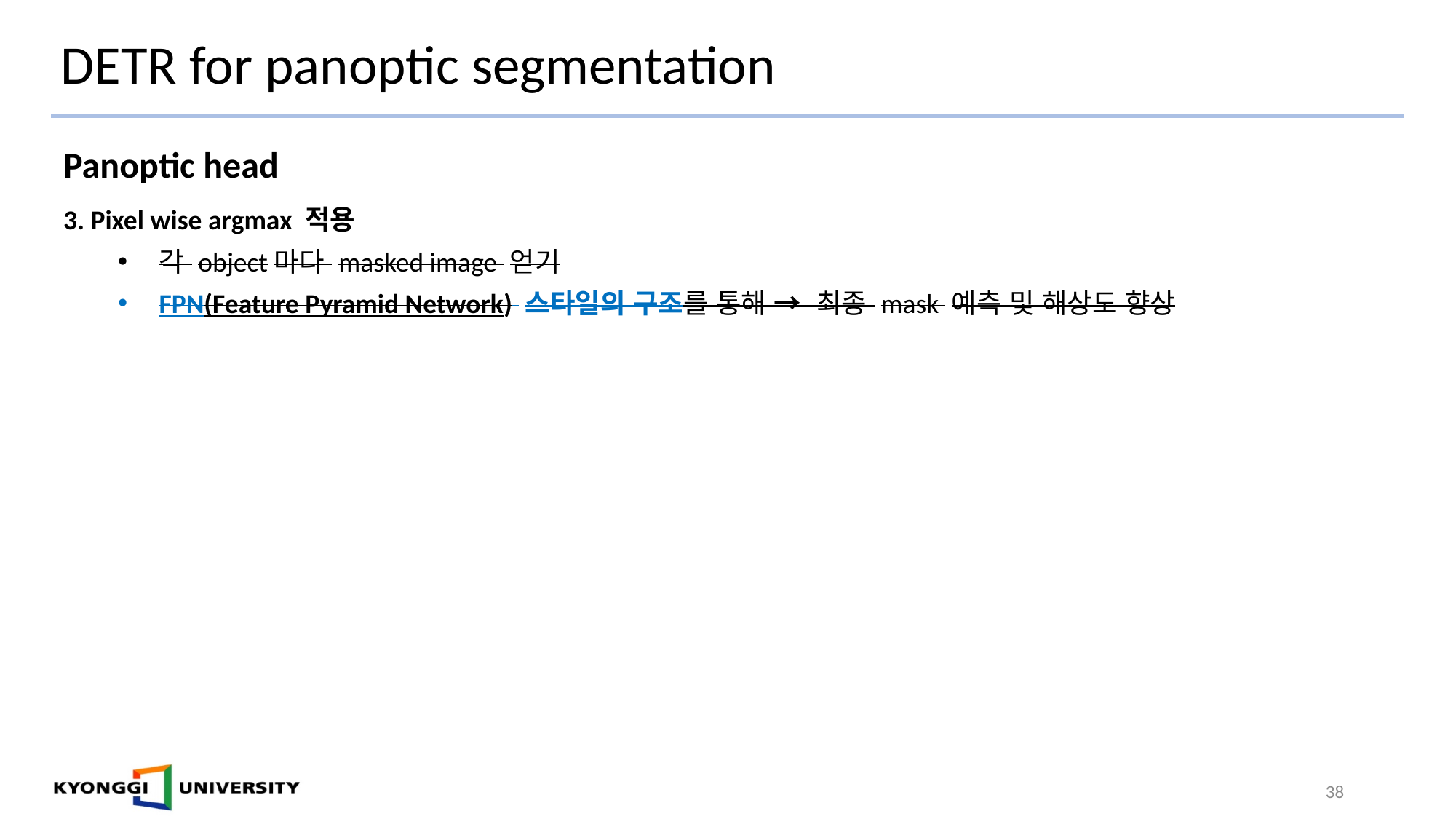

# DETR for panoptic segmentation
Panoptic head
3. Pixel wise argmax 적용
각 object마다 masked image 얻기
FPN(Feature Pyramid Network) 스타일의 구조를 통해 →  최종 mask 예측 및 해상도 향상
38